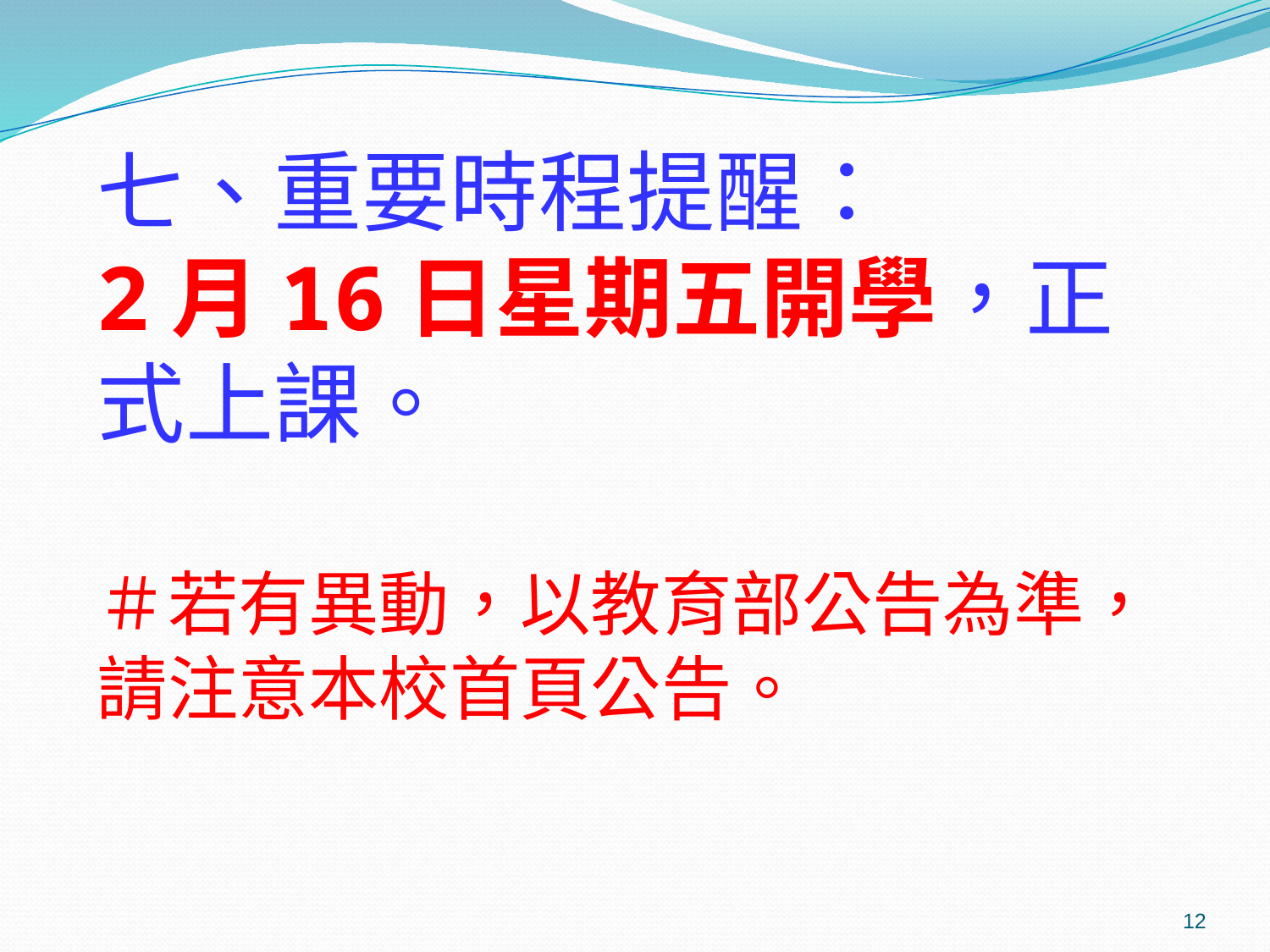

七、重要時程提醒：
2月16日星期五開學，正式上課。

＃若有異動，以教育部公告為準，請注意本校首頁公告。

12